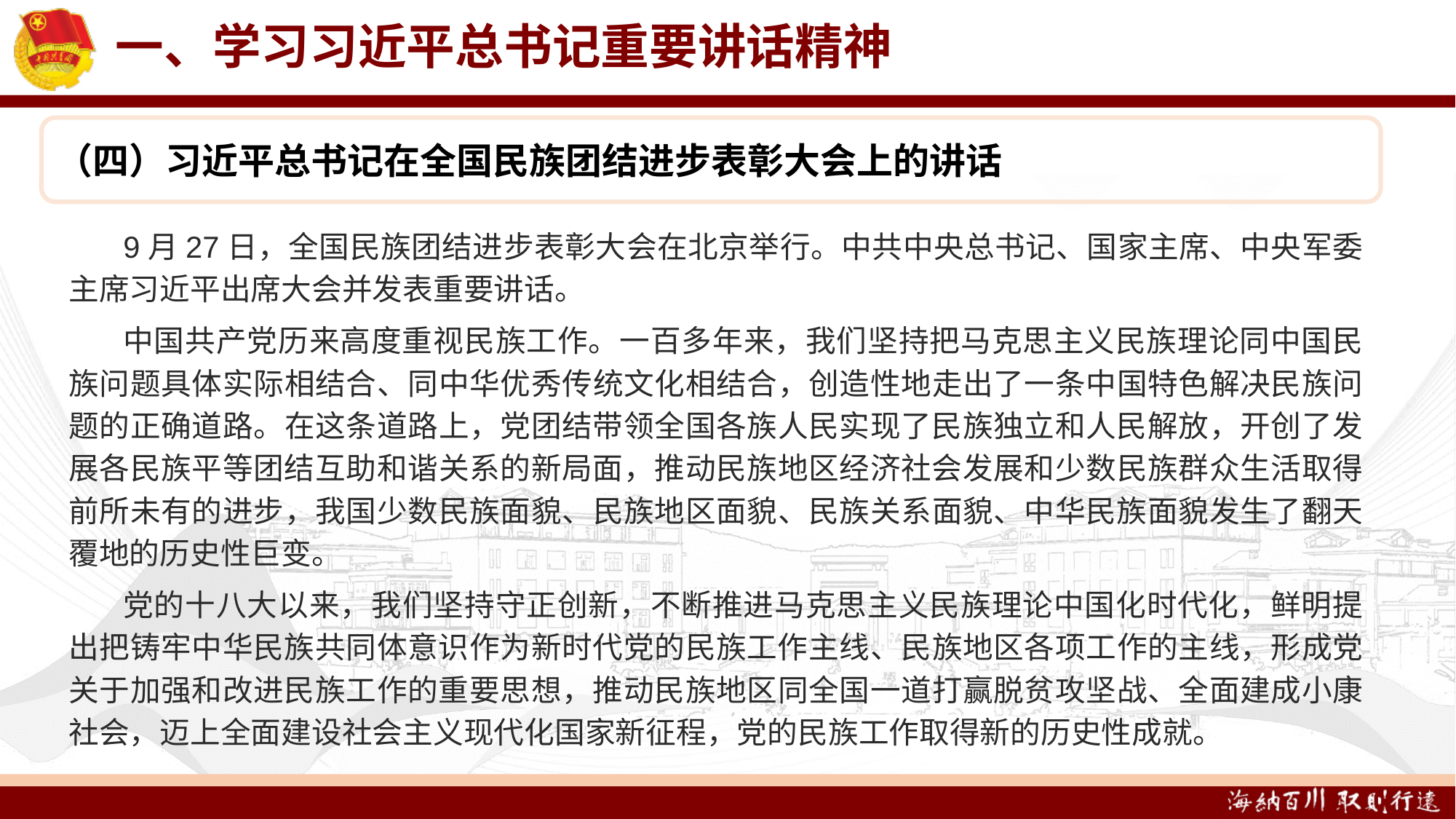

一、学习习近平总书记重要讲话精神
（四）习近平总书记在全国民族团结进步表彰大会上的讲话
9月27日，全国民族团结进步表彰大会在北京举行。中共中央总书记、国家主席、中央军委主席习近平出席大会并发表重要讲话。
中国共产党历来高度重视民族工作。一百多年来，我们坚持把马克思主义民族理论同中国民族问题具体实际相结合、同中华优秀传统文化相结合，创造性地走出了一条中国特色解决民族问题的正确道路。在这条道路上，党团结带领全国各族人民实现了民族独立和人民解放，开创了发展各民族平等团结互助和谐关系的新局面，推动民族地区经济社会发展和少数民族群众生活取得前所未有的进步，我国少数民族面貌、民族地区面貌、民族关系面貌、中华民族面貌发生了翻天覆地的历史性巨变。
党的十八大以来，我们坚持守正创新，不断推进马克思主义民族理论中国化时代化，鲜明提出把铸牢中华民族共同体意识作为新时代党的民族工作主线、民族地区各项工作的主线，形成党关于加强和改进民族工作的重要思想，推动民族地区同全国一道打赢脱贫攻坚战、全面建成小康社会，迈上全面建设社会主义现代化国家新征程，党的民族工作取得新的历史性成就。